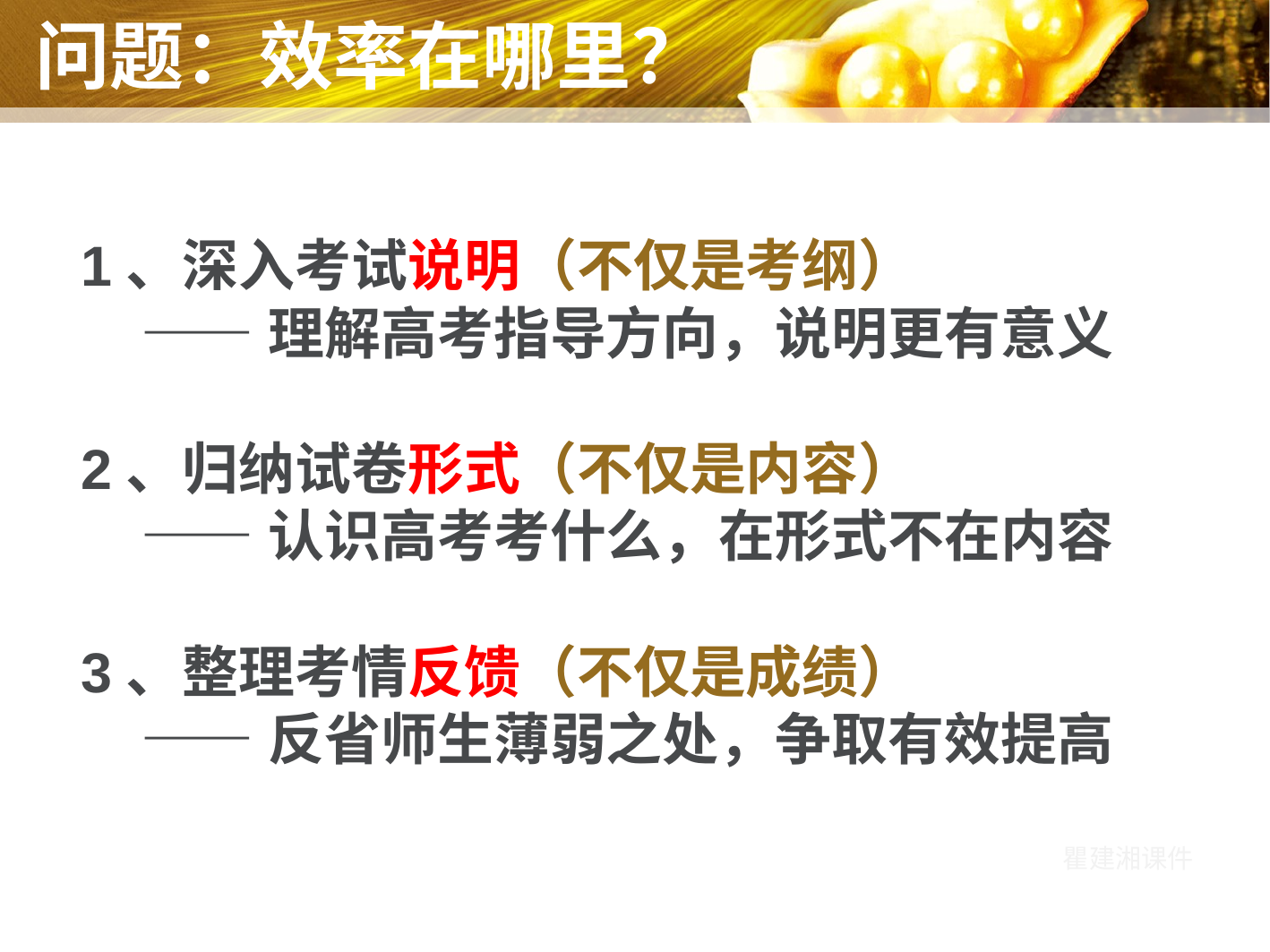

问题：效率在哪里？
 1、深入考试说明（不仅是考纲）
      ——理解高考指导方向，说明更有意义

 2、归纳试卷形式（不仅是内容）
      ——认识高考考什么，在形式不在内容

 3、整理考情反馈（不仅是成绩）
      ——反省师生薄弱之处，争取有效提高